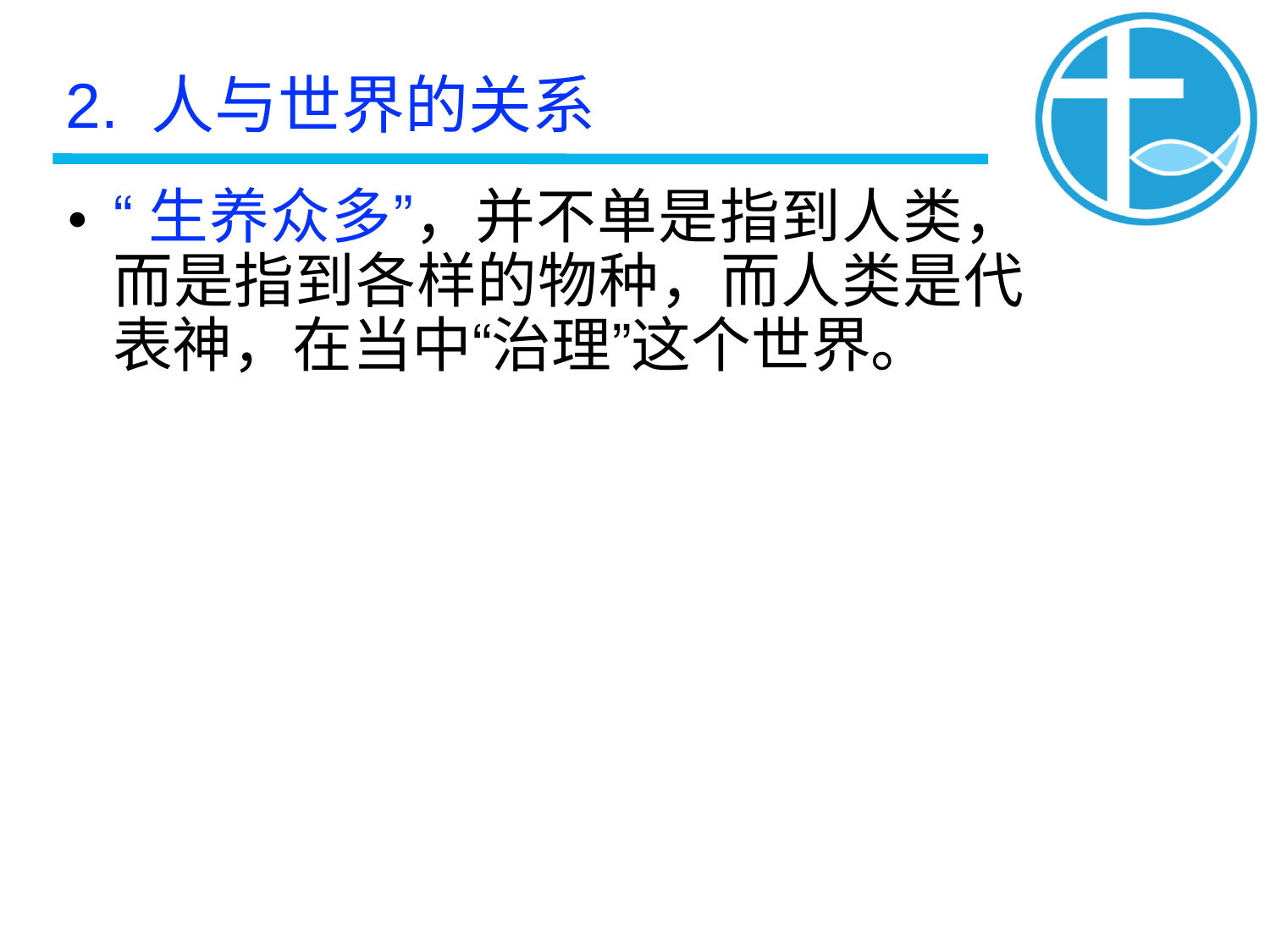

2. 人与世界的关系
“生养众多”，并不单是指到人类，而是指到各样的物种，而人类是代表神，在当中“治理”这个世界。